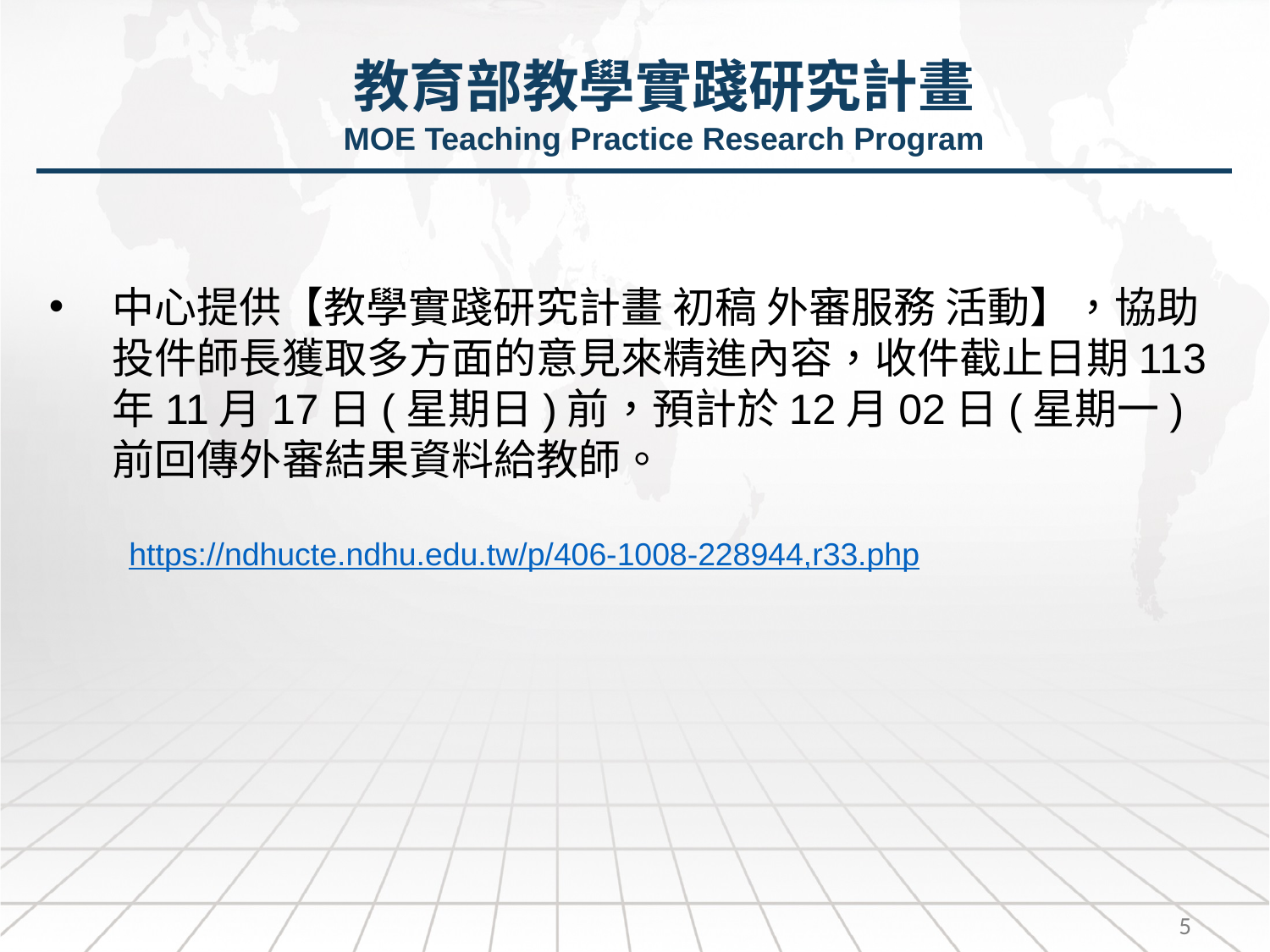

教育部教學實踐研究計畫
MOE Teaching Practice Research Program

中心提供【教學實踐研究計畫 初稿 外審服務 活動】，協助投件師長獲取多方面的意見來精進內容，收件截止日期113年11月17日(星期日)前，預計於12月02日(星期一)前回傳外審結果資料給教師。

         https://ndhucte.ndhu.edu.tw/p/406-1008-228944,r33.php